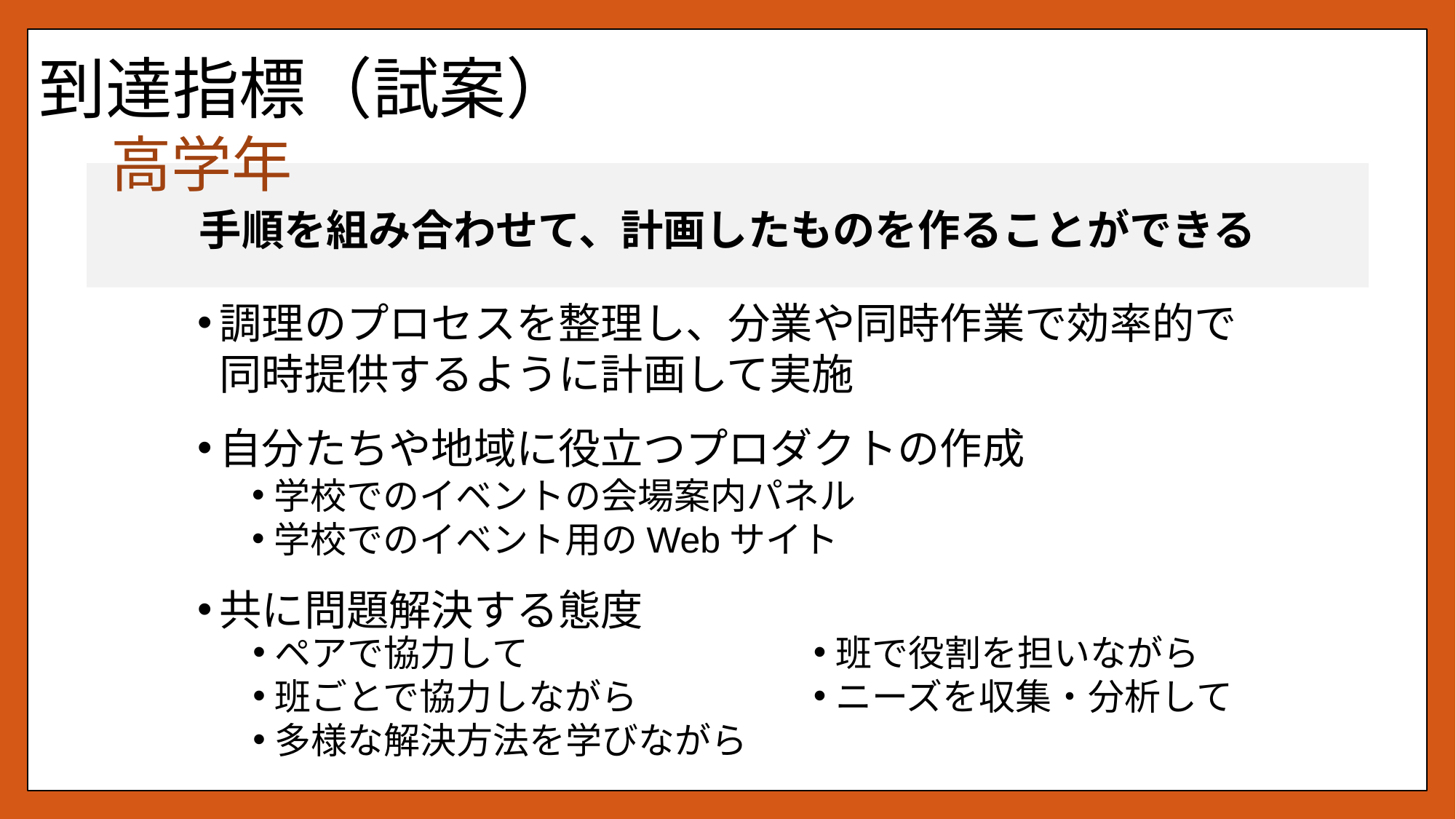

# 到達指標（試案）
高学年
手順を組み合わせて、計画したものを作ることができる

調理のプロセスを整理し、分業や同時作業で効率的で同時提供するように計画して実施
自分たちや地域に役立つプロダクトの作成
学校でのイベントの会場案内パネル
学校でのイベント用のWebサイト
共に問題解決する態度
ペアで協力して
班ごとで協力しながら
多様な解決方法を学びながら
班で役割を担いながら
ニーズを収集・分析して